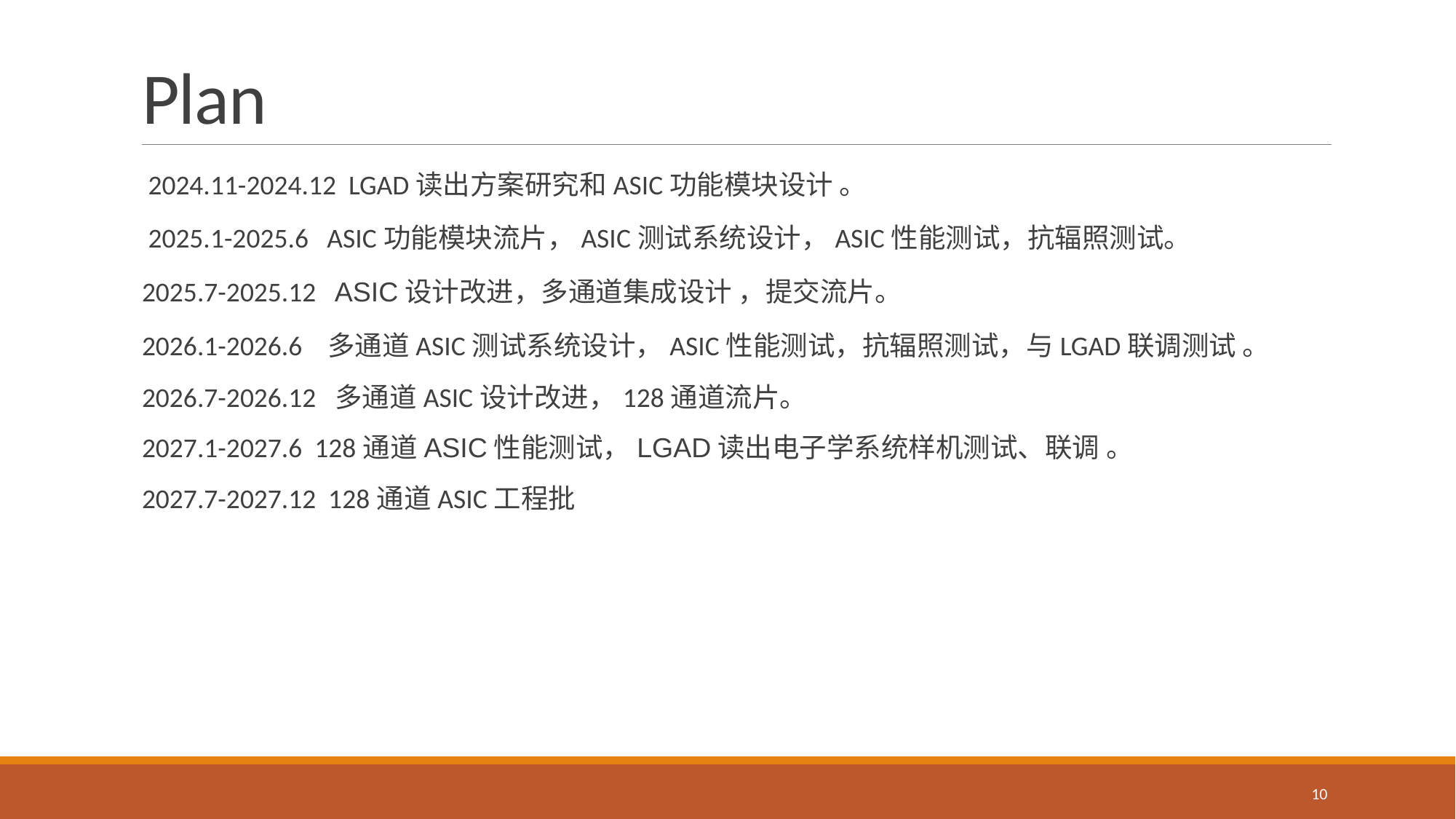

# Plan
 2024.11-2024.12  LGAD读出方案研究和ASIC功能模块设计 。
 2025.1-2025.6   ASIC功能模块流片，ASIC测试系统设计，ASIC性能测试，抗辐照测试。
2025.7-2025.12   ASIC设计改进，多通道集成设计 ，提交流片。
2026.1-2026.6   多通道ASIC测试系统设计，ASIC性能测试，抗辐照测试，与LGAD联调测试 。
2026.7-2026.12  多通道ASIC设计改进，128通道流片。
2027.1-2027.6  128通道ASIC性能测试，LGAD读出电子学系统样机测试、联调 。
2027.7-2027.12  128通道ASIC工程批

10